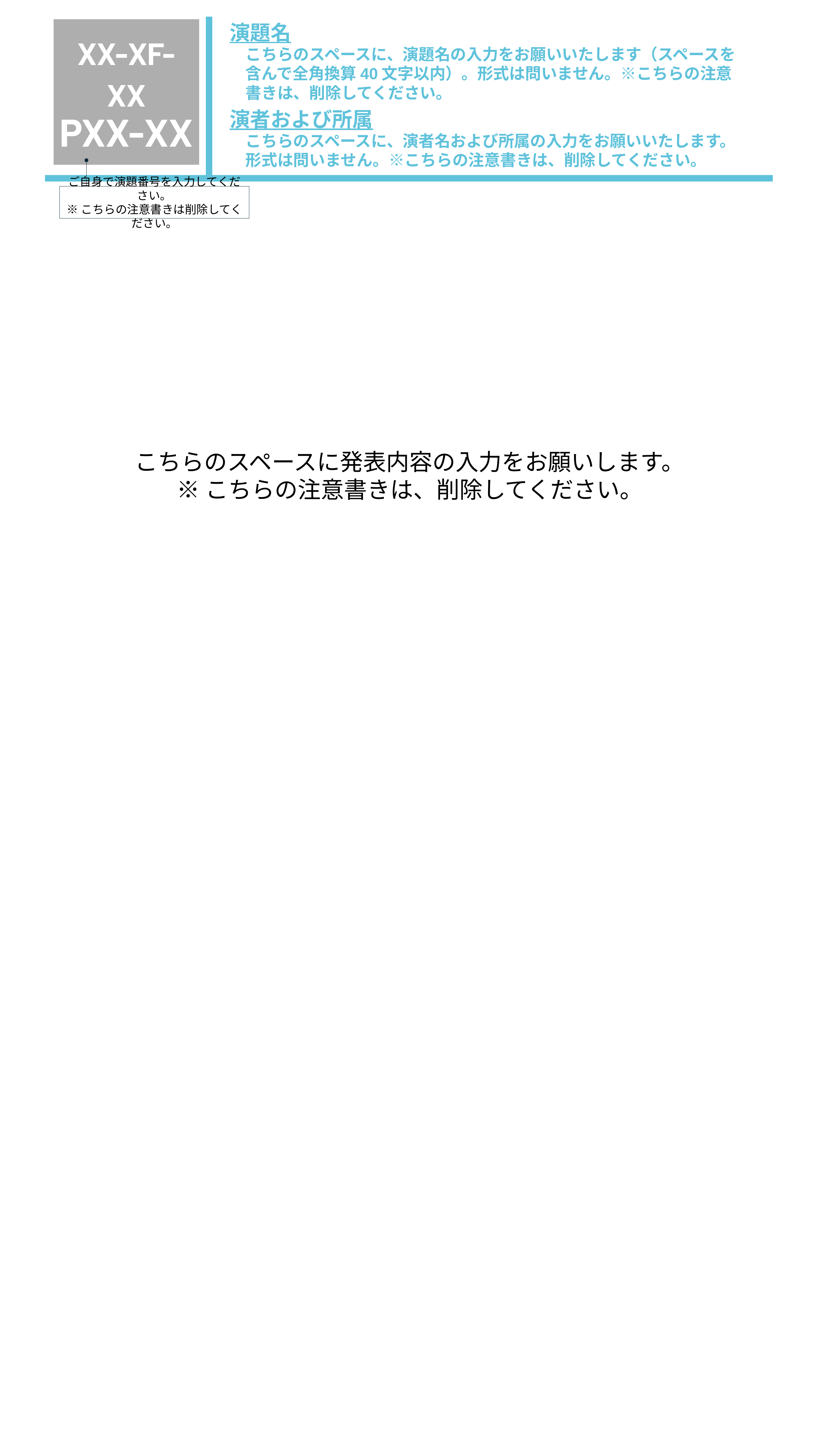

演題名
　こちらのスペースに、演題名の入力をお願いいたします（スペースを
　含んで全角換算40文字以内）。形式は問いません。※こちらの注意
　書きは、削除してください。
XX-XF-XX
PXX-XX
演者および所属
　こちらのスペースに、演者名および所属の入力をお願いいたします。
　形式は問いません。※こちらの注意書きは、削除してください。
ご自身で演題番号を入力してください。
※こちらの注意書きは削除してください。
こちらのスペースに発表内容の入力をお願いします。
※こちらの注意書きは、削除してください。